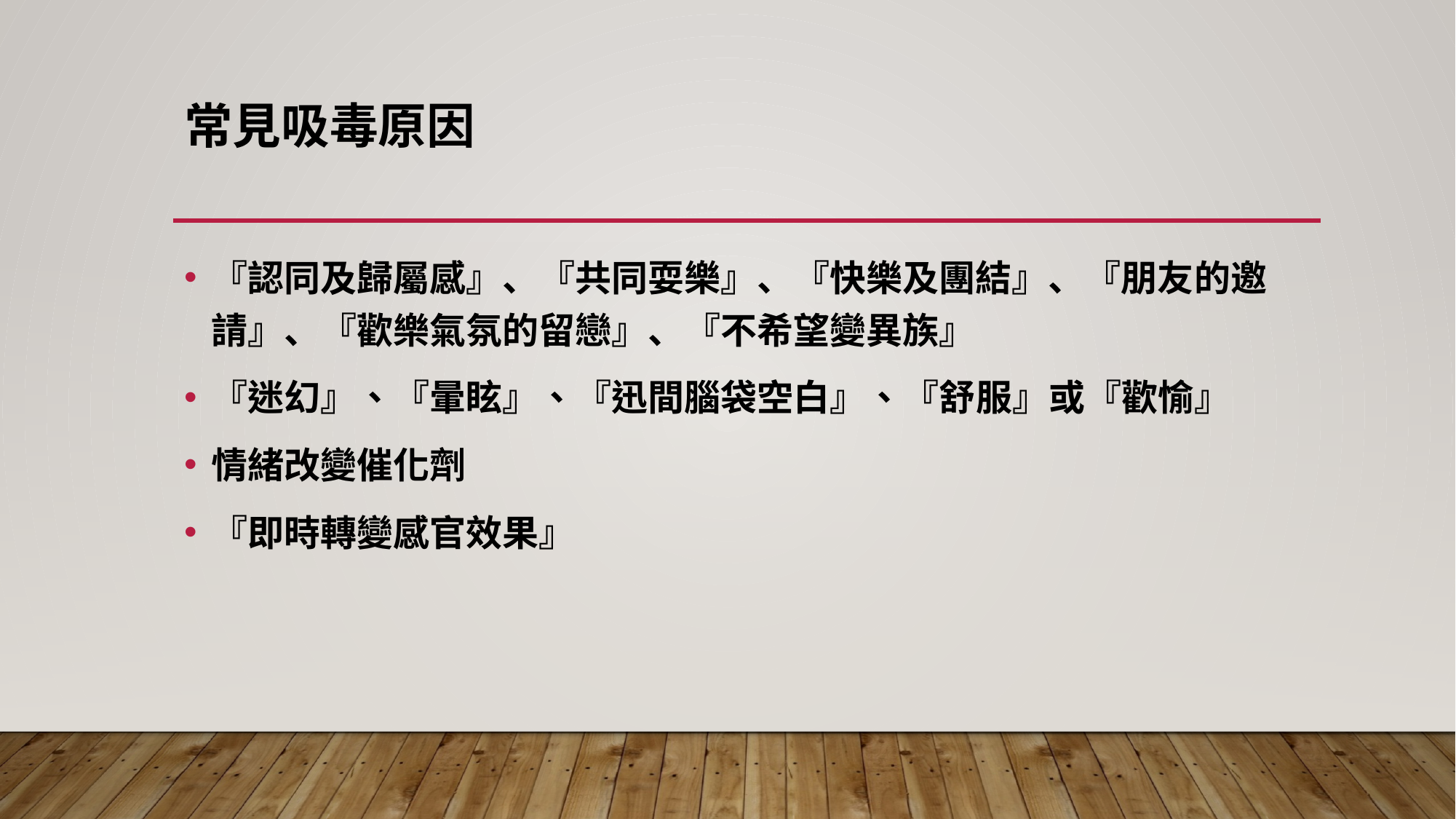

# 常見吸毒原因
『認同及歸屬感』、『共同耍樂』、『快樂及團結』、『朋友的邀請』、『歡樂氣氛的留戀』、『不希望變異族』
『迷幻』、『暈眩』、『迅間腦袋空白』、『舒服』或『歡愉』
情緒改變催化劑
『即時轉變感官效果』